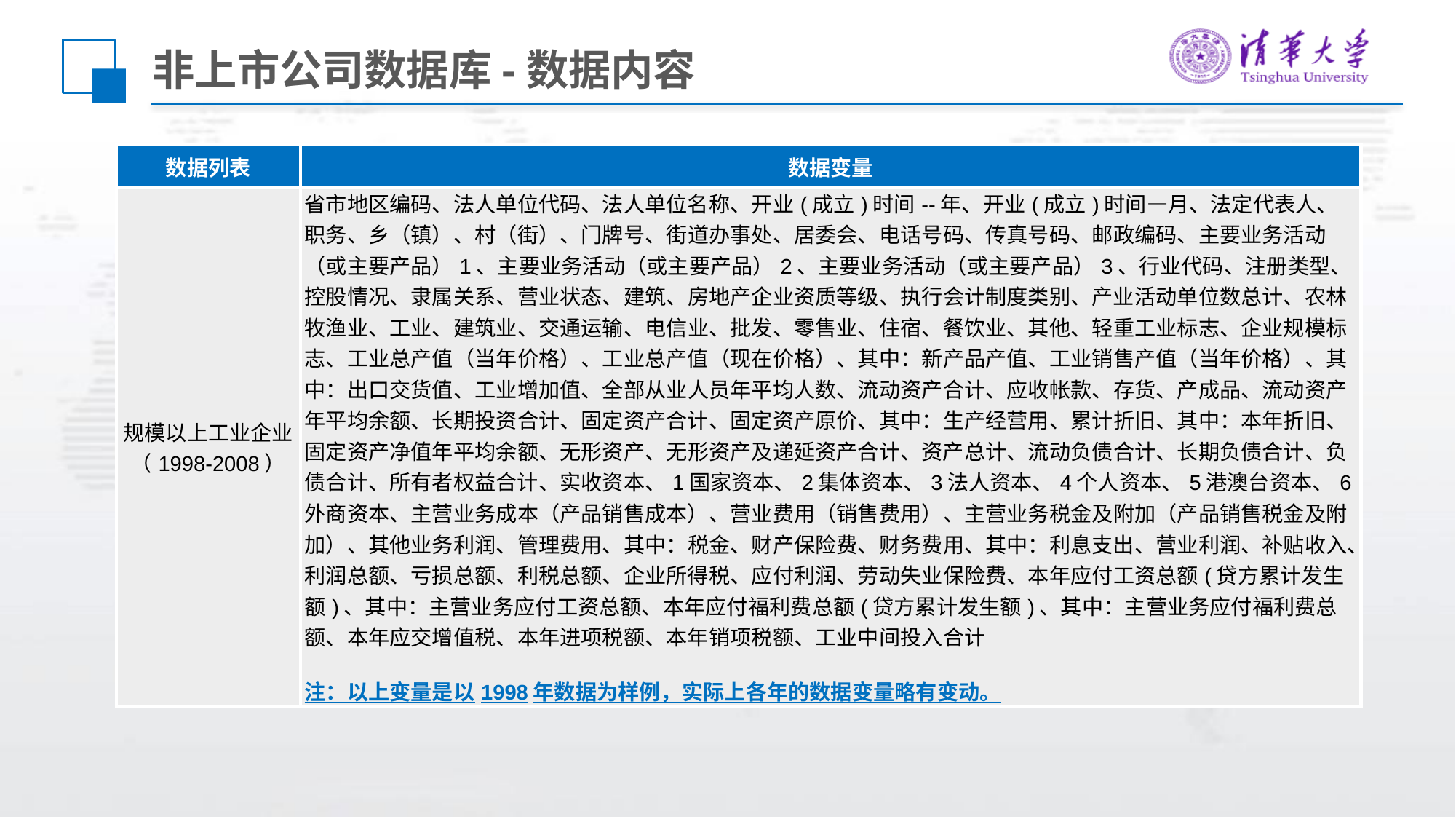

# 非上市公司数据库-数据内容
| 数据列表 | 数据变量 |
| --- | --- |
| 规模以上工业企业（1998-2008） | 省市地区编码、法人单位代码、法人单位名称、开业(成立)时间--年、开业(成立)时间—月、法定代表人、职务、乡（镇）、村（街）、门牌号、街道办事处、居委会、电话号码、传真号码、邮政编码、主要业务活动（或主要产品）1、主要业务活动（或主要产品）2、主要业务活动（或主要产品）3、行业代码、注册类型、控股情况、隶属关系、营业状态、建筑、房地产企业资质等级、执行会计制度类别、产业活动单位数总计、农林牧渔业、工业、建筑业、交通运输、电信业、批发、零售业、住宿、餐饮业、其他、轻重工业标志、企业规模标志、工业总产值（当年价格）、工业总产值（现在价格）、其中：新产品产值、工业销售产值（当年价格）、其中：出口交货值、工业增加值、全部从业人员年平均人数、流动资产合计、应收帐款、存货、产成品、流动资产年平均余额、长期投资合计、固定资产合计、固定资产原价、其中：生产经营用、累计折旧、其中：本年折旧、固定资产净值年平均余额、无形资产、无形资产及递延资产合计、资产总计、流动负债合计、长期负债合计、负债合计、所有者权益合计、实收资本、1国家资本、2集体资本、3法人资本、4个人资本、5港澳台资本、6外商资本、主营业务成本（产品销售成本）、营业费用（销售费用）、主营业务税金及附加（产品销售税金及附加）、其他业务利润、管理费用、其中：税金、财产保险费、财务费用、其中：利息支出、营业利润、补贴收入、利润总额、亏损总额、利税总额、企业所得税、应付利润、劳动失业保险费、本年应付工资总额(贷方累计发生额)、其中：主营业务应付工资总额、本年应付福利费总额(贷方累计发生额)、其中：主营业务应付福利费总额、本年应交增值税、本年进项税额、本年销项税额、工业中间投入合计 注：以上变量是以1998年数据为样例，实际上各年的数据变量略有变动。 |